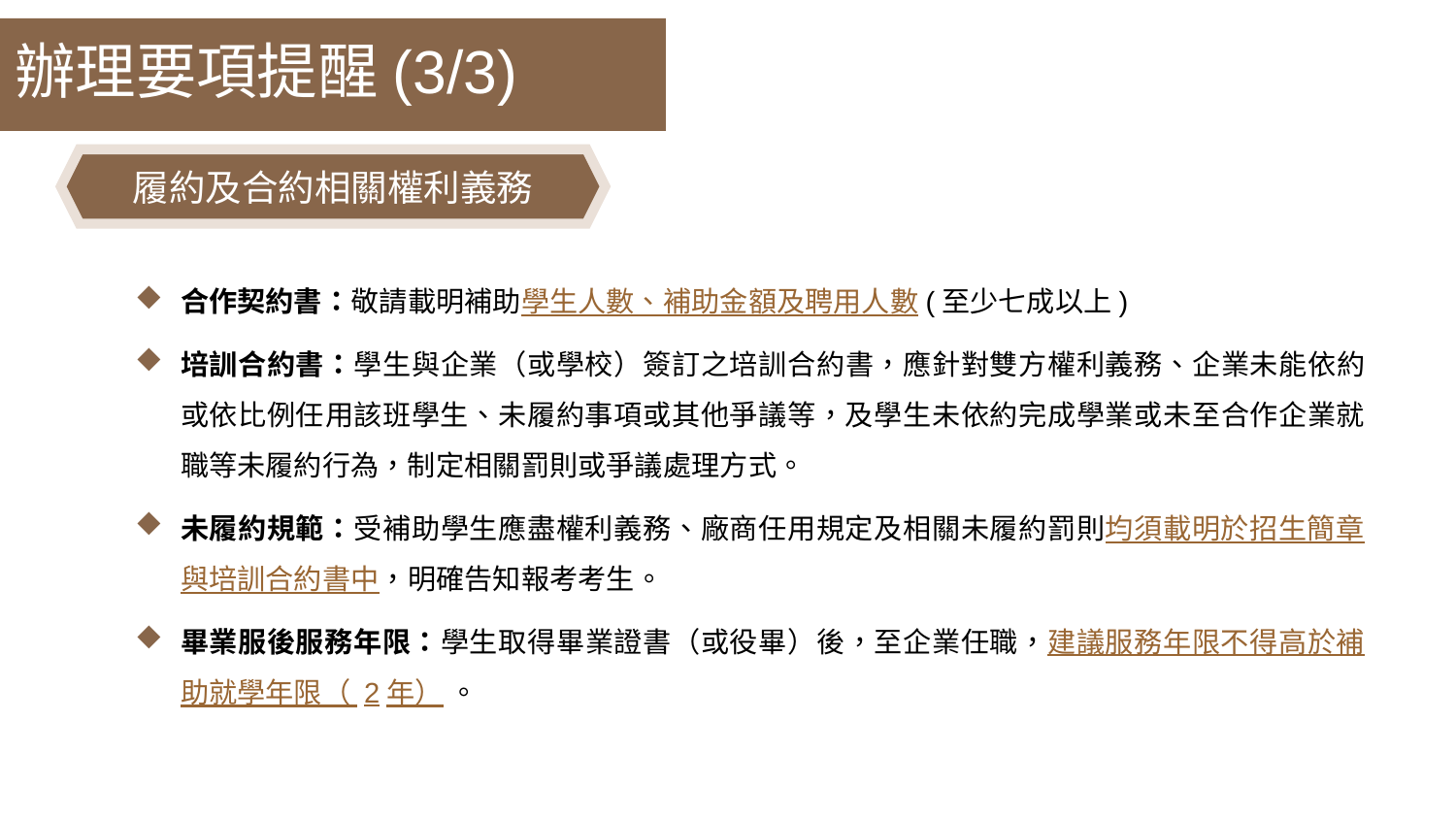

辦理要項提醒(3/3)
履約及合約相關權利義務
合作契約書：敬請載明補助學生人數、補助金額及聘用人數(至少七成以上)
培訓合約書：學生與企業（或學校）簽訂之培訓合約書，應針對雙方權利義務、企業未能依約或依比例任用該班學生、未履約事項或其他爭議等，及學生未依約完成學業或未至合作企業就職等未履約行為，制定相關罰則或爭議處理方式。
未履約規範：受補助學生應盡權利義務、廠商任用規定及相關未履約罰則均須載明於招生簡章與培訓合約書中，明確告知報考考生。
畢業服後服務年限：學生取得畢業證書（或役畢）後，至企業任職，建議服務年限不得高於補助就學年限（ 2年） 。